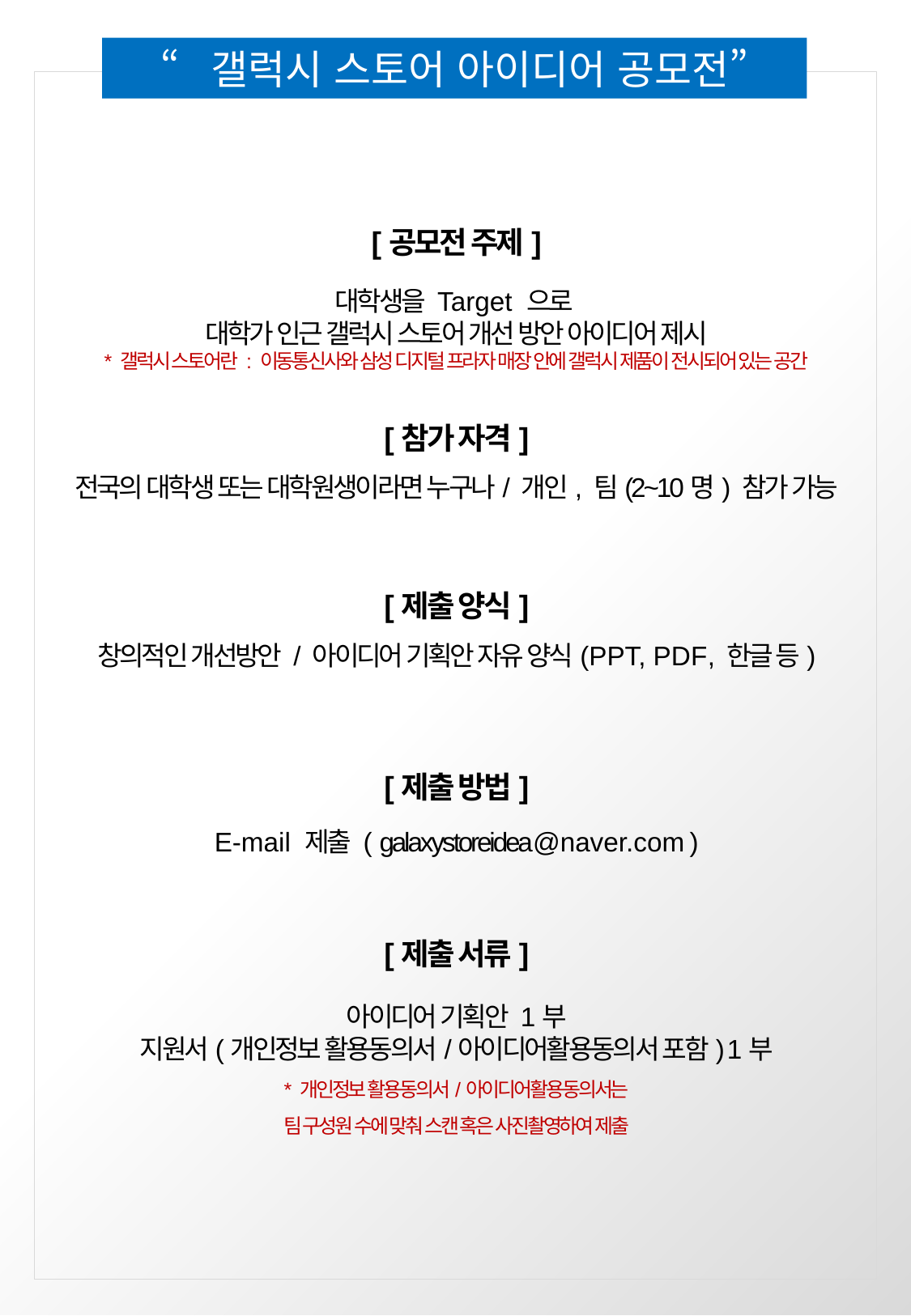

[공모전 주제]
대학생을 Target 으로
대학가 인근 갤럭시 스토어 개선 방안 아이디어 제시
* 갤럭시 스토어란 : 이동통신사와 삼성 디지털 프라자 매장 안에 갤럭시 제품이 전시되어 있는 공간
[참가 자격]
전국의 대학생 또는 대학원생이라면 누구나/ 개인, 팀(2~10명) 참가 가능
[제출 양식]
창의적인 개선방안 / 아이디어 기획안 자유 양식(PPT, PDF, 한글 등)
[제출 방법]
E-mail 제출 (  galaxystoreidea@naver.com )
[제출 서류]
아이디어 기획안 1부
지원서(개인정보 활용동의서/아이디어활용동의서 포함) 1부
* 개인정보 활용동의서/아이디어활용동의서는
팀 구성원 수에 맞춰 스캔 혹은 사진촬영하여 제출